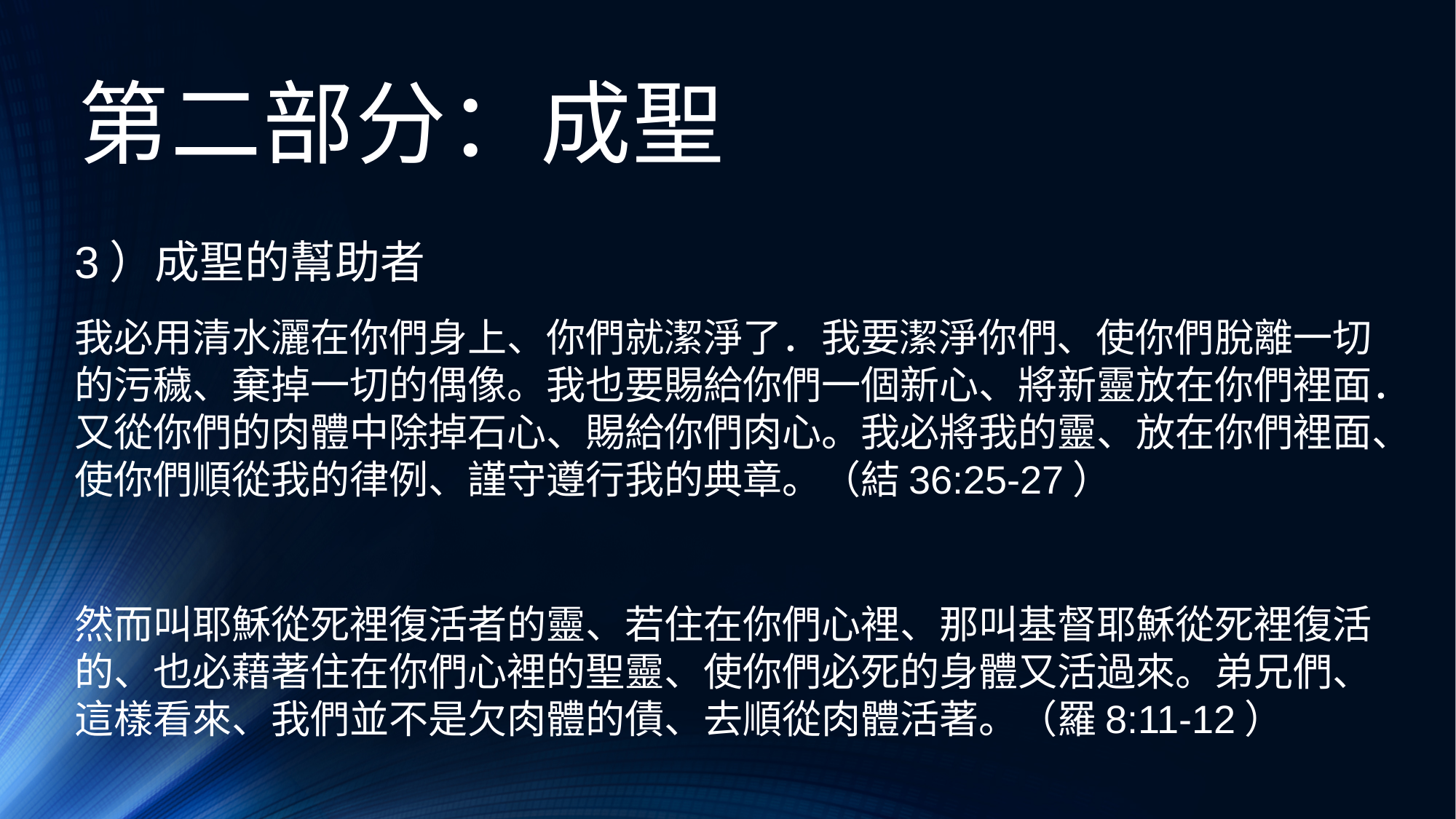

# 第二部分：成聖
3）成聖的幫助者
我必用清水灑在你們身上、你們就潔淨了．我要潔淨你們、使你們脫離一切的污穢、棄掉一切的偶像。我也要賜給你們一個新心、將新靈放在你們裡面．又從你們的肉體中除掉石心、賜給你們肉心。我必將我的靈、放在你們裡面、使你們順從我的律例、謹守遵行我的典章。（結36:25-27）

然而叫耶穌從死裡復活者的靈、若住在你們心裡、那叫基督耶穌從死裡復活的、也必藉著住在你們心裡的聖靈、使你們必死的身體又活過來。弟兄們、這樣看來、我們並不是欠肉體的債、去順從肉體活著。（羅8:11-12）